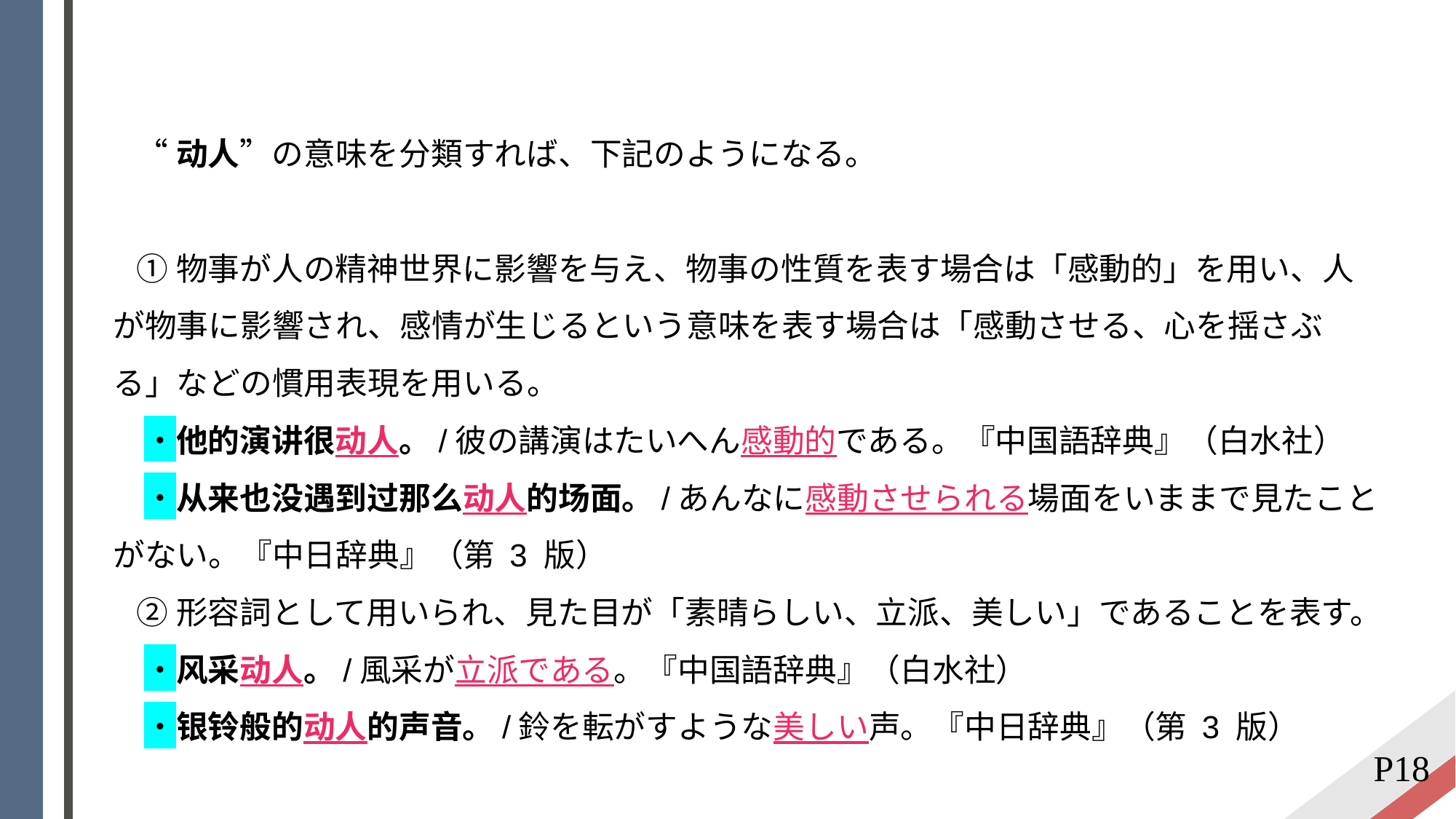

“动人”の意味を分類すれば、下記のようになる。

 ①物事が人の精神世界に影響を与え、物事の性質を表す場合は「感動的」を用い、人が物事に影響され、感情が生じるという意味を表す場合は「感動させる、心を揺さぶる」などの慣用表現を用いる。
 ・他的演讲很动人。/彼の講演はたいへん感動的である。『中国語辞典』（白水社）
 ・从来也没遇到过那么动人的场面。/あんなに感動させられる場面をいままで見たことがない。『中日辞典』（第 3 版）
 ②形容詞として用いられ、見た目が「素晴らしい、立派、美しい」であることを表す。
 ・风采动人。/風采が立派である。『中国語辞典』（白水社）
 ・银铃般的动人的声音。/鈴を転がすような美しい声。『中日辞典』（第 3 版）

P18